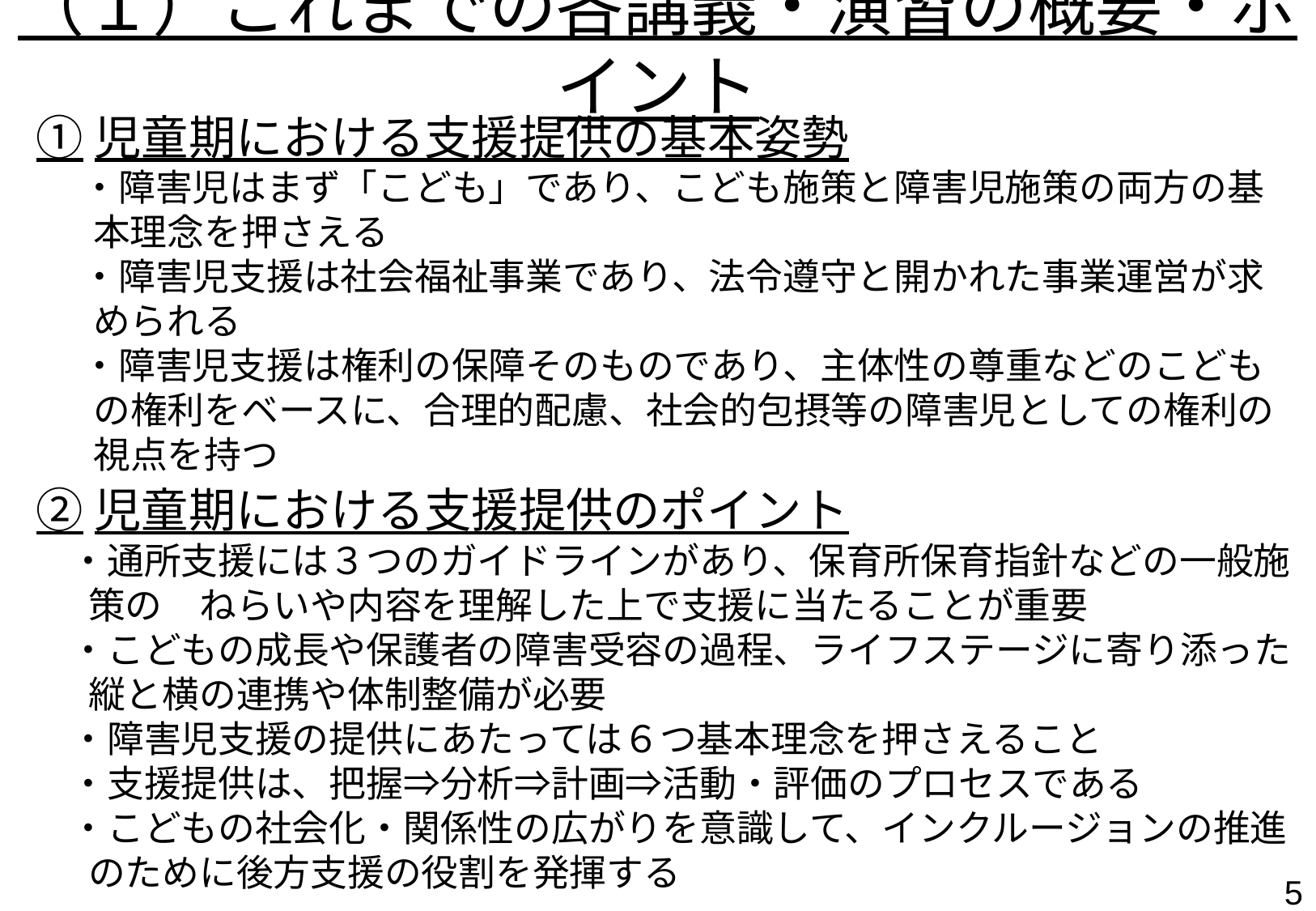

# （１）これまでの各講義・演習の概要・ポイント
①児童期における支援提供の基本姿勢
　 ・障害児はまず「こども」であり、こども施策と障害児施策の両方の基本理念を押さえる
　 ・障害児支援は社会福祉事業であり、法令遵守と開かれた事業運営が求められる
　 ・障害児支援は権利の保障そのものであり、主体性の尊重などのこどもの権利をベースに、合理的配慮、社会的包摂等の障害児としての権利の視点を持つ
②児童期における支援提供のポイント
・通所支援には３つのガイドラインがあり、保育所保育指針などの一般施策の　ねらいや内容を理解した上で支援に当たることが重要
・こどもの成長や保護者の障害受容の過程、ライフステージに寄り添った縦と横の連携や体制整備が必要
・障害児支援の提供にあたっては６つ基本理念を押さえること
・支援提供は、把握⇒分析⇒計画⇒活動・評価のプロセスである
・こどもの社会化・関係性の広がりを意識して、インクルージョンの推進のために後方支援の役割を発揮する
5